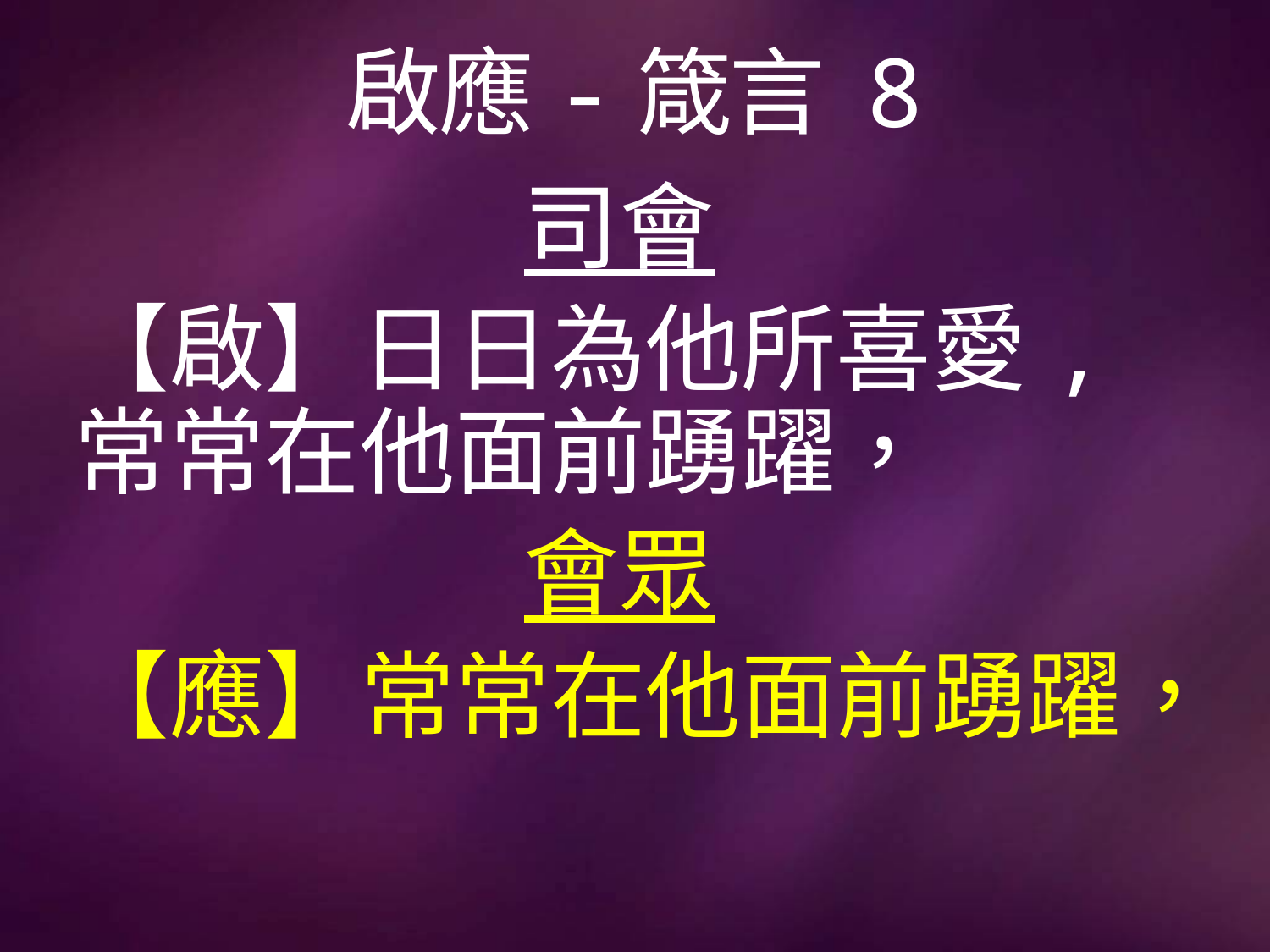

# 啟應-箴言 8
司會
【啟】日日為他所喜愛,常常在他面前踴躍，
會眾
【應】常常在他面前踴躍，